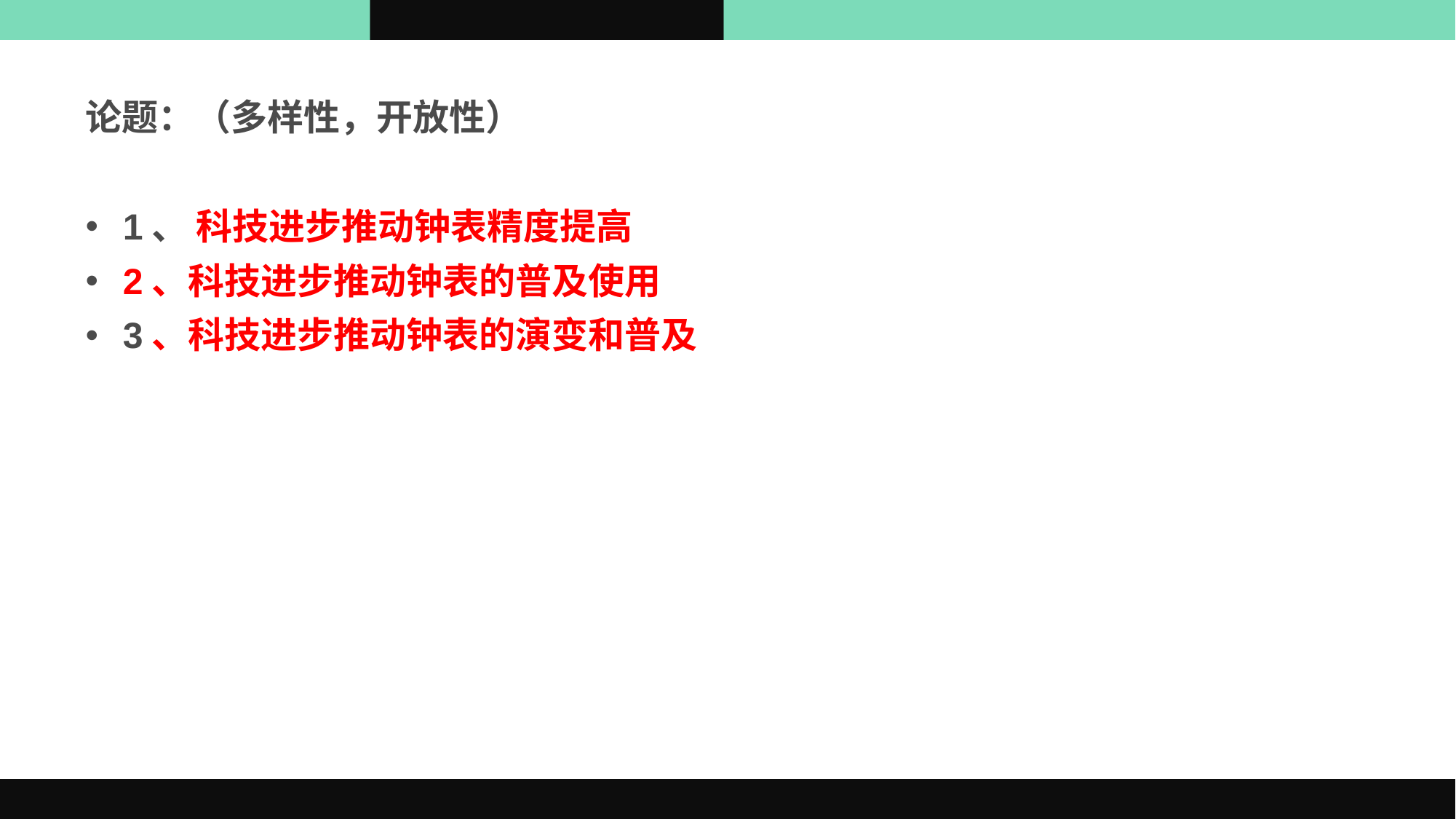

论题：（多样性，开放性）

 1、 科技进步推动钟表精度提高
 2、科技进步推动钟表的普及使用
 3、科技进步推动钟表的演变和普及